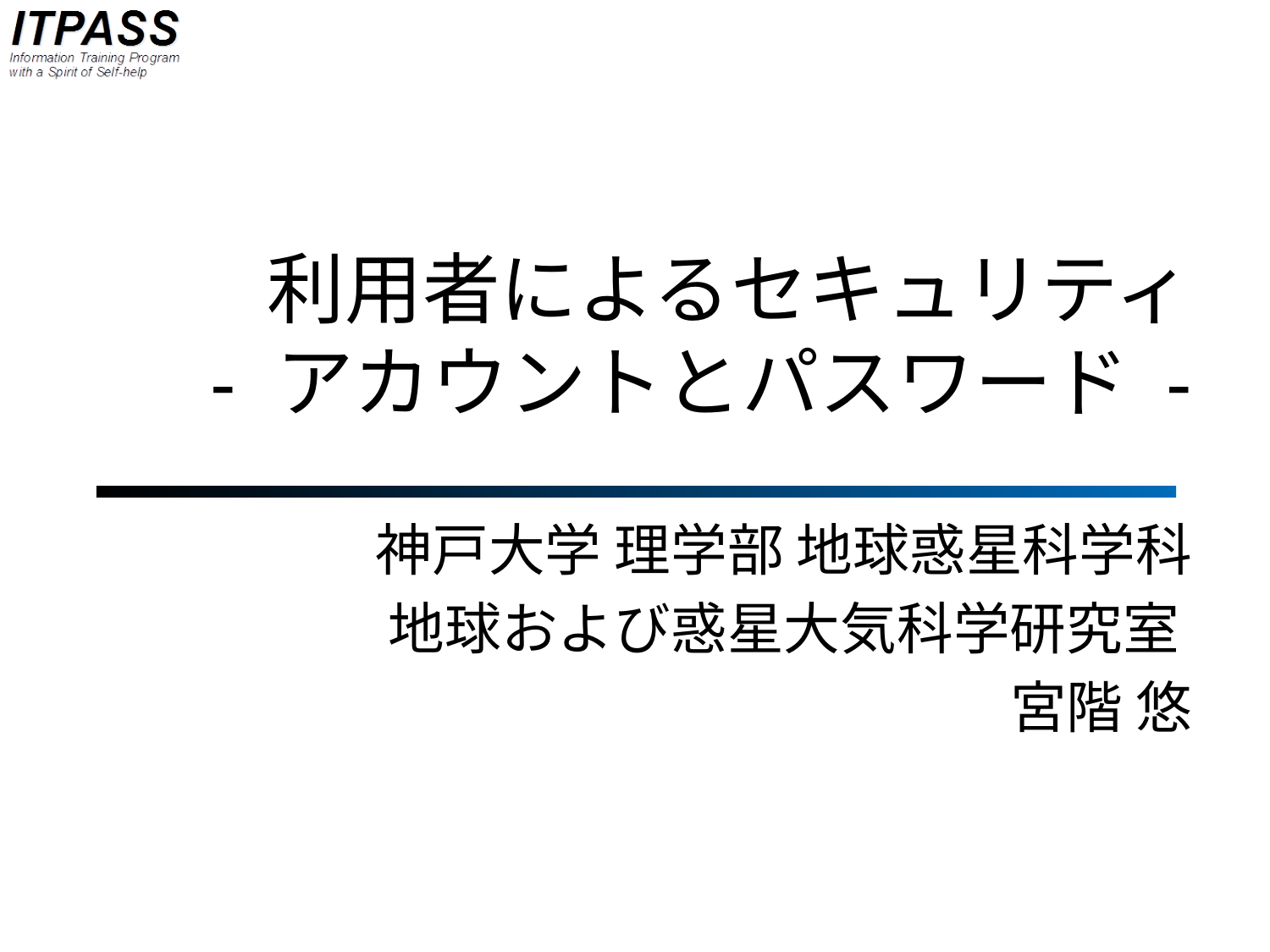

# 利用者によるセキュリティ - アカウントとパスワード -
神戸大学 理学部 地球惑星科学科
地球および惑星大気科学研究室
宮階 悠